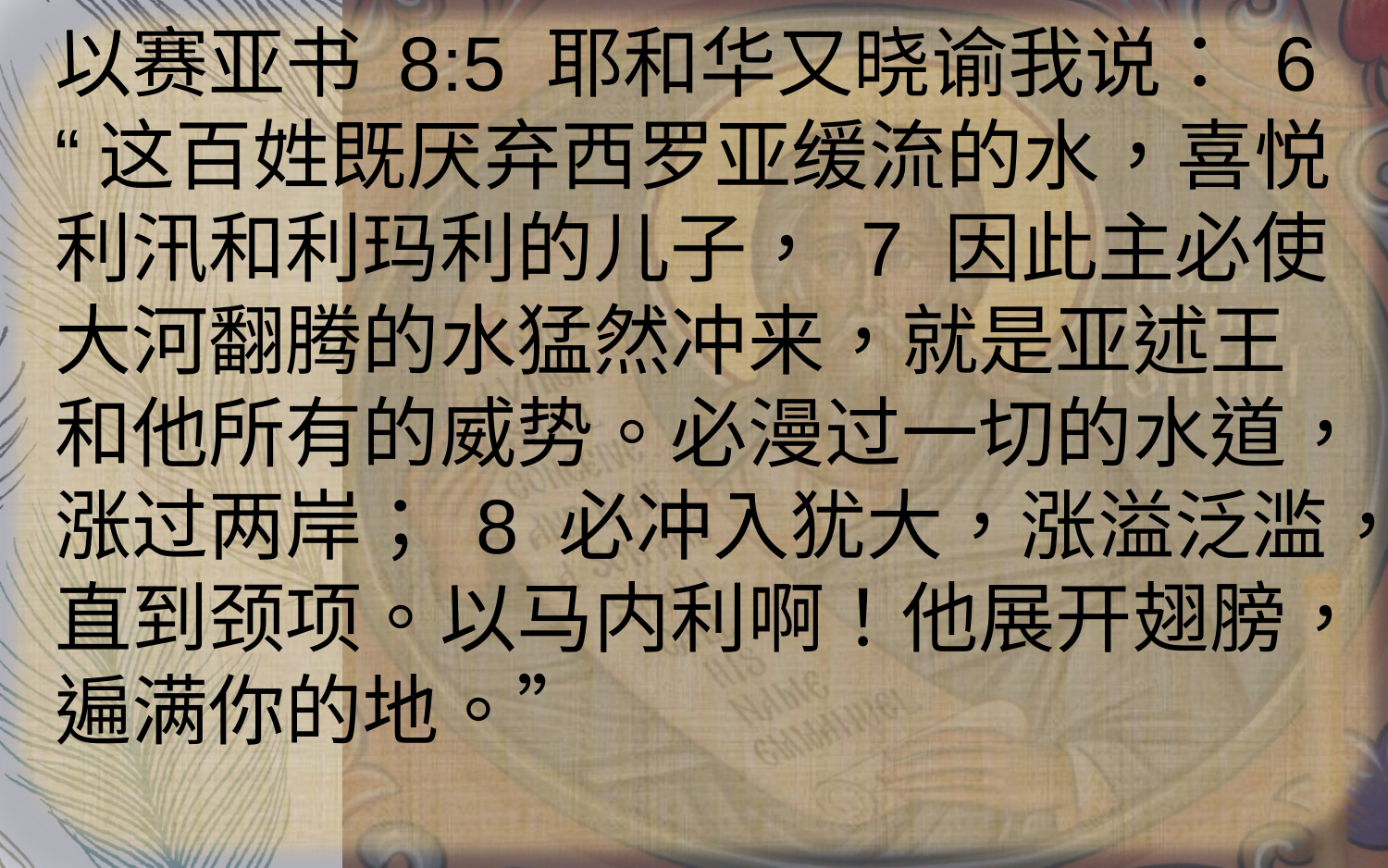

以赛亚书 8:5 耶和华又晓谕我说： 6 “这百姓既厌弃西罗亚缓流的水，喜悦利汛和利玛利的儿子， 7 因此主必使大河翻腾的水猛然冲来，就是亚述王和他所有的威势。必漫过一切的水道，涨过两岸； 8 必冲入犹大，涨溢泛滥，直到颈项。以马内利啊！他展开翅膀，遍满你的地。”